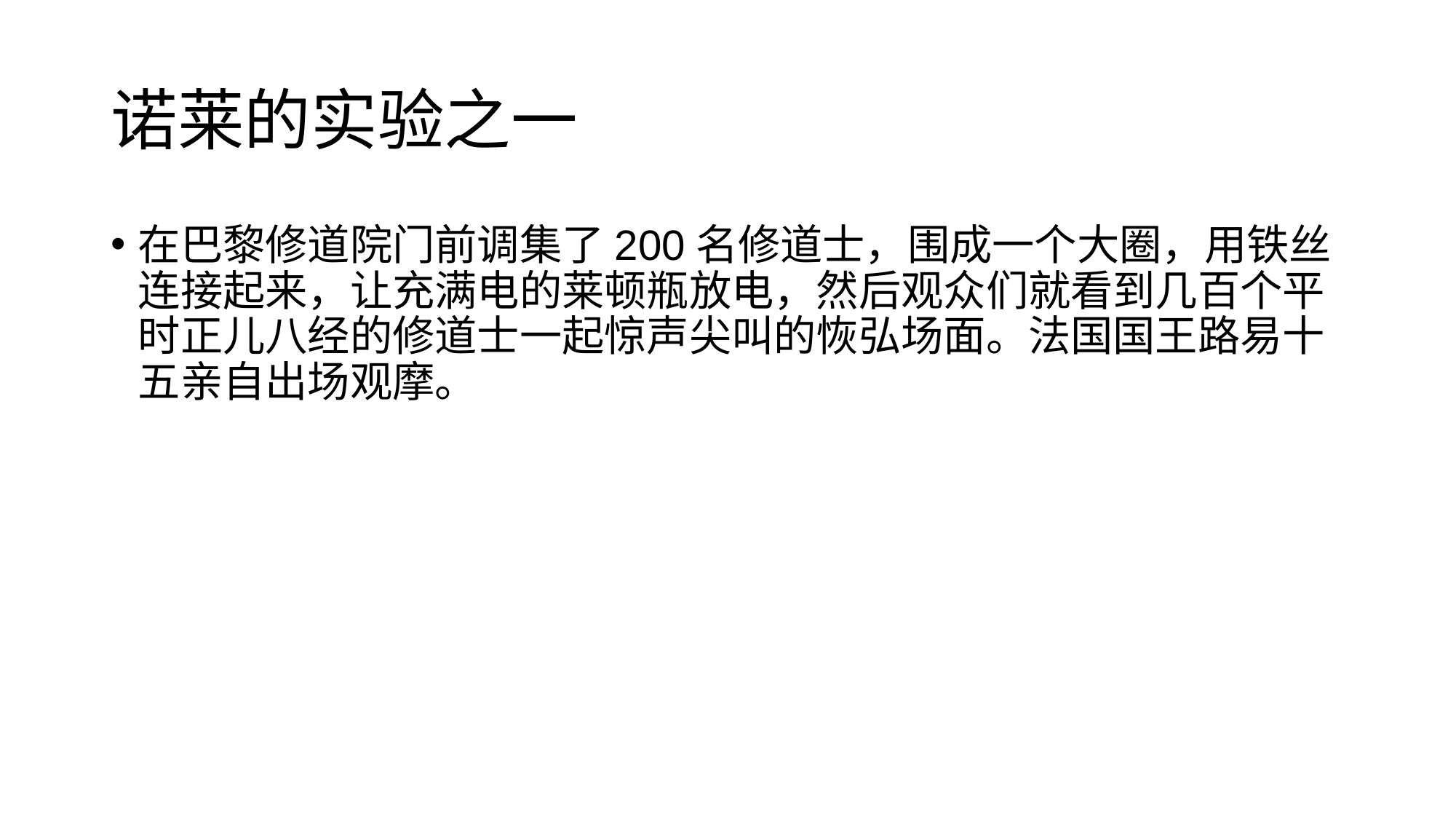

# 诺莱的实验之一
在巴黎修道院门前调集了200名修道士，围成一个大圈，用铁丝连接起来，让充满电的莱顿瓶放电，然后观众们就看到几百个平时正儿八经的修道士一起惊声尖叫的恢弘场面。法国国王路易十五亲自出场观摩。